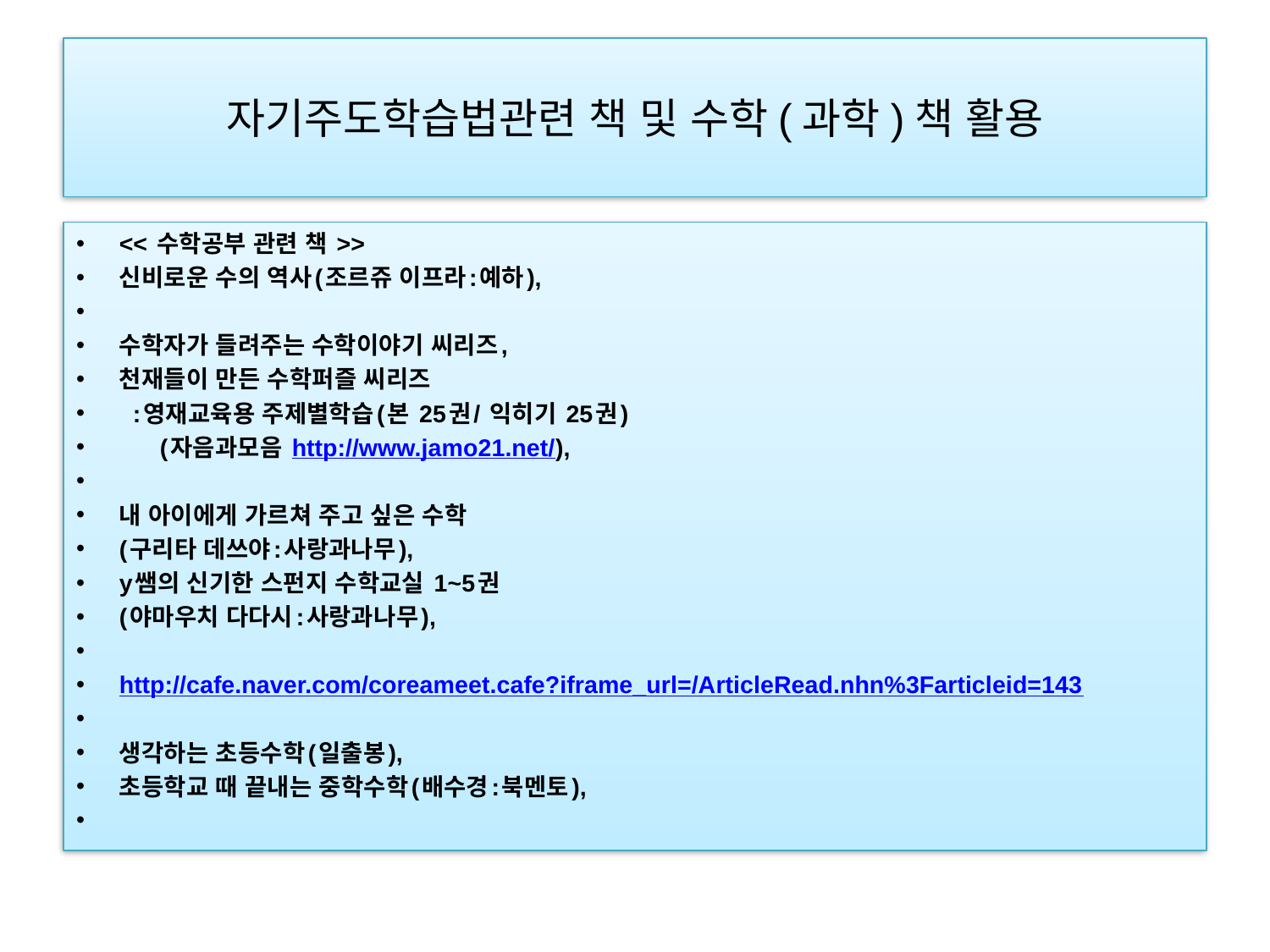

# 자기주도학습법관련 책 및 수학(과학)책 활용
<< 수학공부 관련 책 >>
신비로운 수의 역사(조르쥬 이프라:예하),

수학자가 들려주는 수학이야기 씨리즈,
천재들이 만든 수학퍼즐 씨리즈
  :영재교육용 주제별학습(본 25권/ 익히기 25권)
      (자음과모음 http://www.jamo21.net/),

내 아이에게 가르쳐 주고 싶은 수학
(구리타 데쓰야:사랑과나무),
y쌤의 신기한 스펀지 수학교실 1~5권
(야마우치 다다시:사랑과나무),

http://cafe.naver.com/coreameet.cafe?iframe_url=/ArticleRead.nhn%3Farticleid=143

생각하는 초등수학(일출봉),
초등학교 때 끝내는 중학수학(배수경:북멘토),